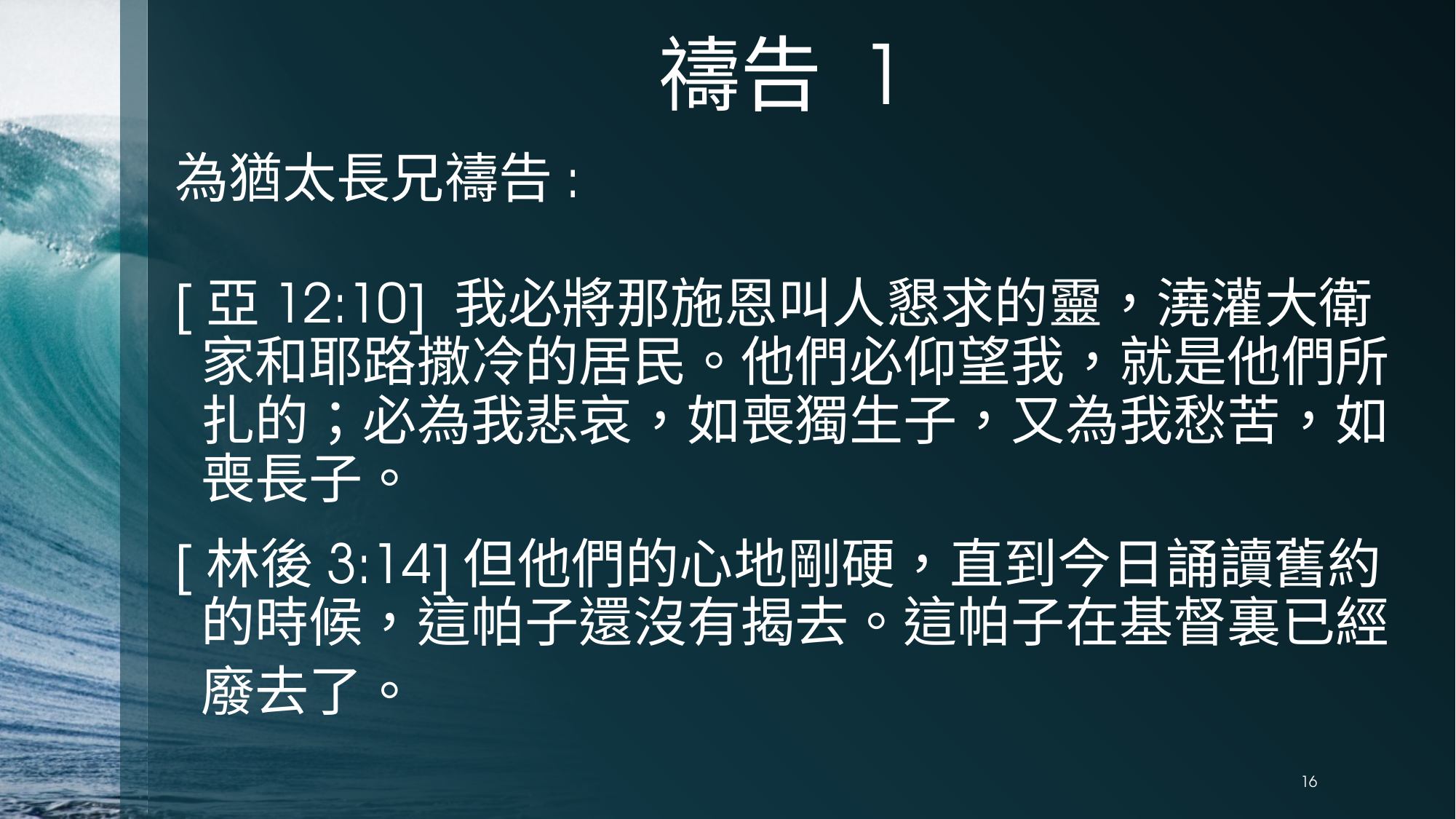

# 禱告 1
為猶太長兄禱告:

[亞12:10] 我必將那施恩叫人懇求的靈，澆灌大衛家和耶路撒冷的居民。他們必仰望我，就是他們所扎的；必為我悲哀，如喪獨生子，又為我愁苦，如喪長子。
[林後3:14]但他們的心地剛硬，直到今日誦讀舊約的時候，這帕子還沒有揭去。這帕子在基督裏已經廢去了。

16